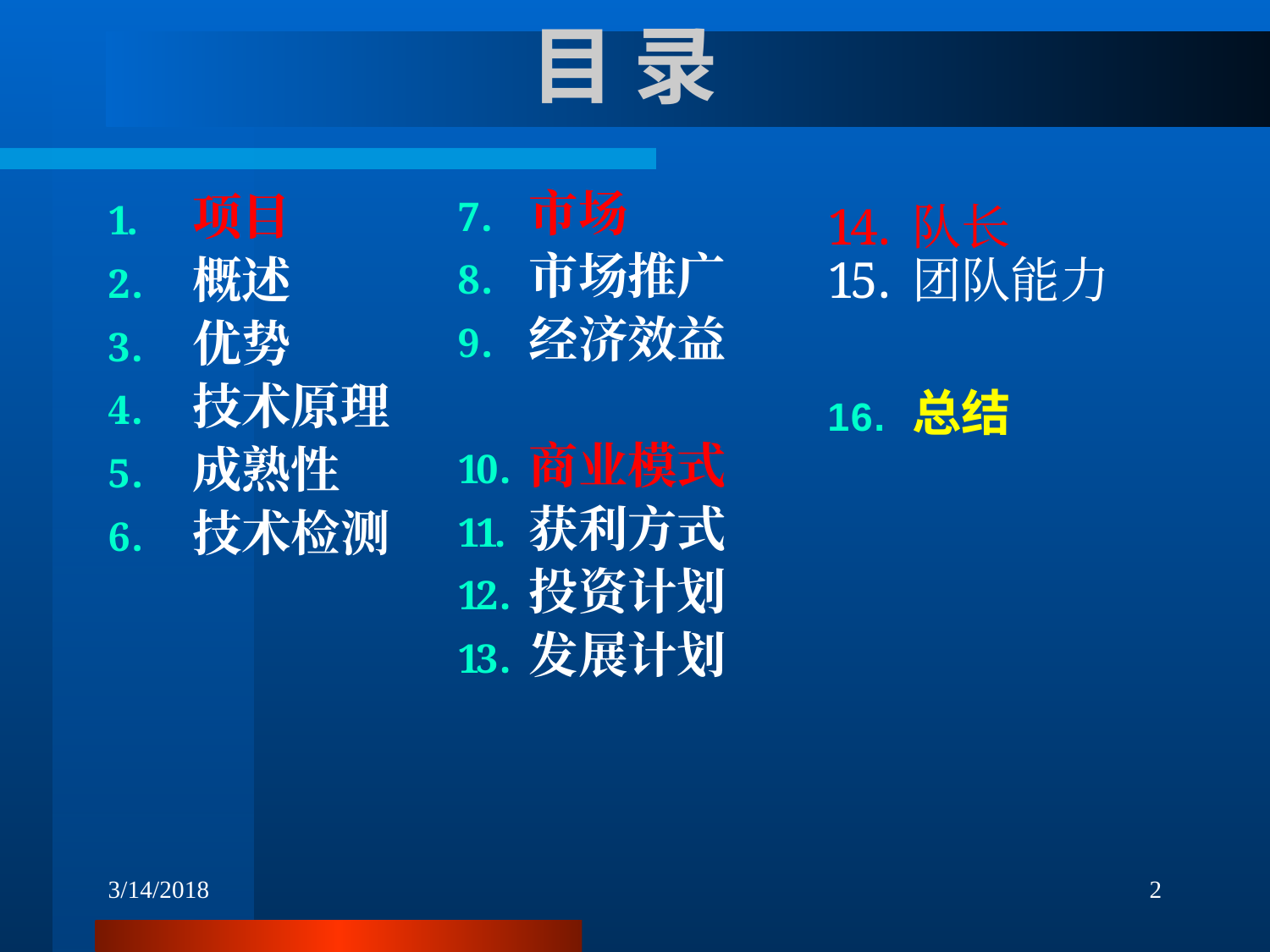

# 目 录
市场
市场推广
经济效益

商业模式
获利方式
投资计划
发展计划

项目
概述
优势
技术原理
成熟性
技术检测

队长
团队能力

总结

3/14/2018
2